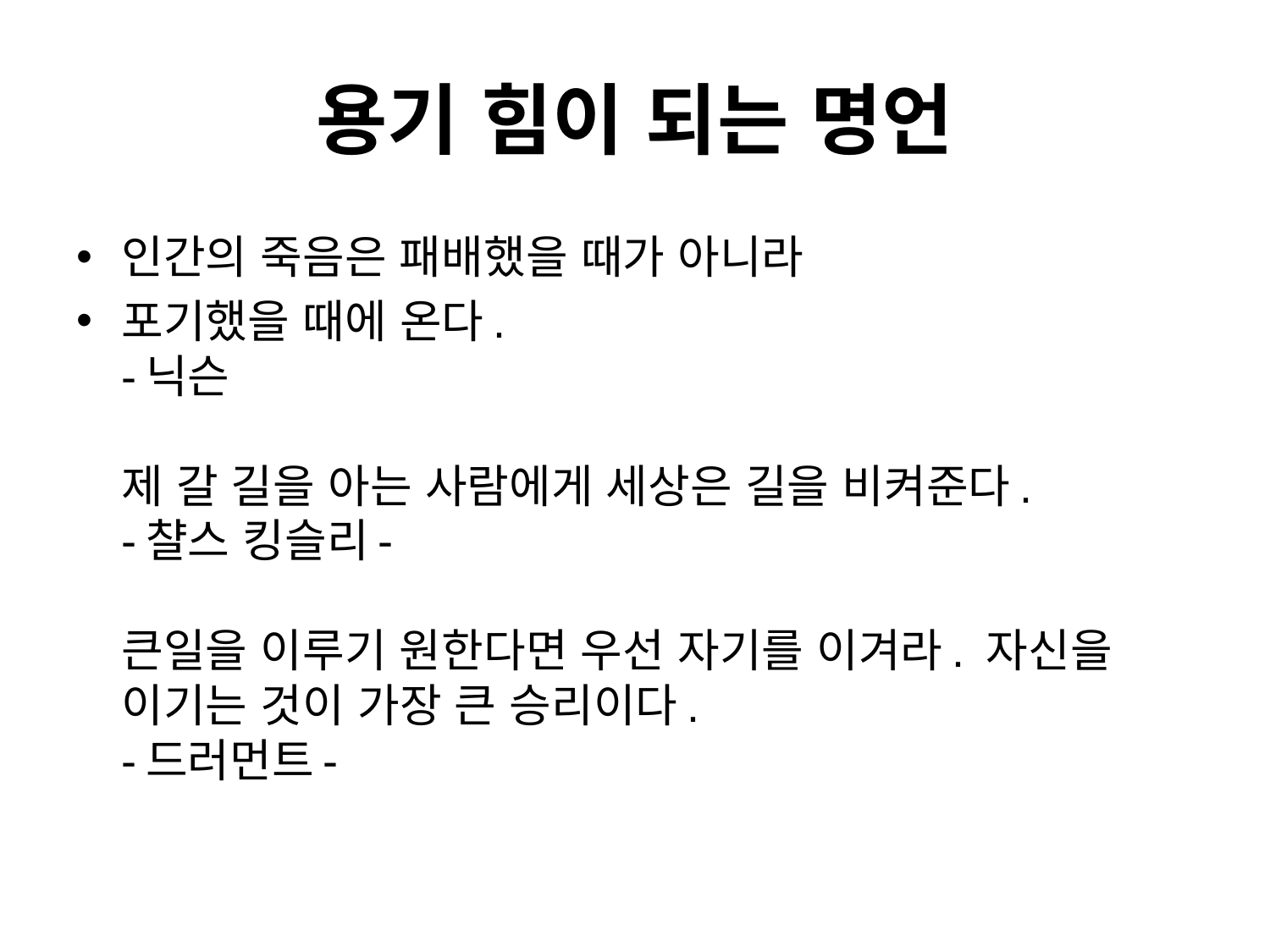

# 용기 힘이 되는 명언
인간의 죽음은 패배했을 때가 아니라
포기했을 때에 온다.
-닉슨
제 갈 길을 아는 사람에게 세상은 길을 비켜준다.
-챨스 킹슬리-
큰일을 이루기 원한다면 우선 자기를 이겨라. 자신을 이기는 것이 가장 큰 승리이다.
-드러먼트-